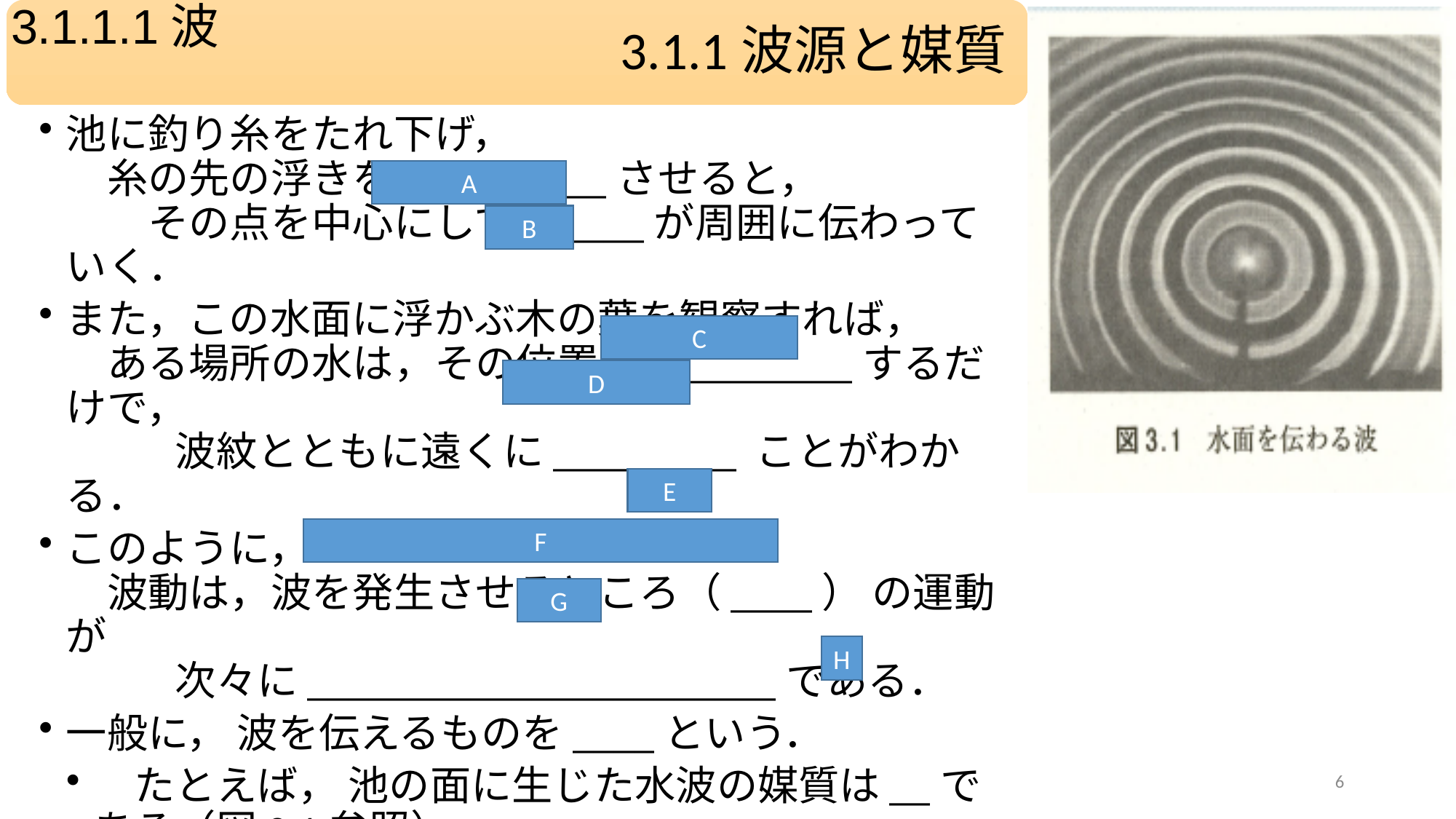

# 3.1.1.1波
3.1.1波源と媒質
池に釣り糸をたれ下げ，
　糸の先の浮きを__________させると，
　　その点を中心にして，____が周囲に伝わっていく．
また，この水面に浮かぶ木の葉を観察すれば，
　ある場所の水は，その位置で__________するだけで，
	波紋とともに遠くに_________ ことがわかる．
このように，
　波動は，波を発生させるところ（____） の運動が
	次々に_______________________である．
一般に， 波を伝えるものを____という．
　たとえば， 池の面に生じた水波の媒質は__である（図3.1参照）．

A
B

C
D
E
F
G
H
6